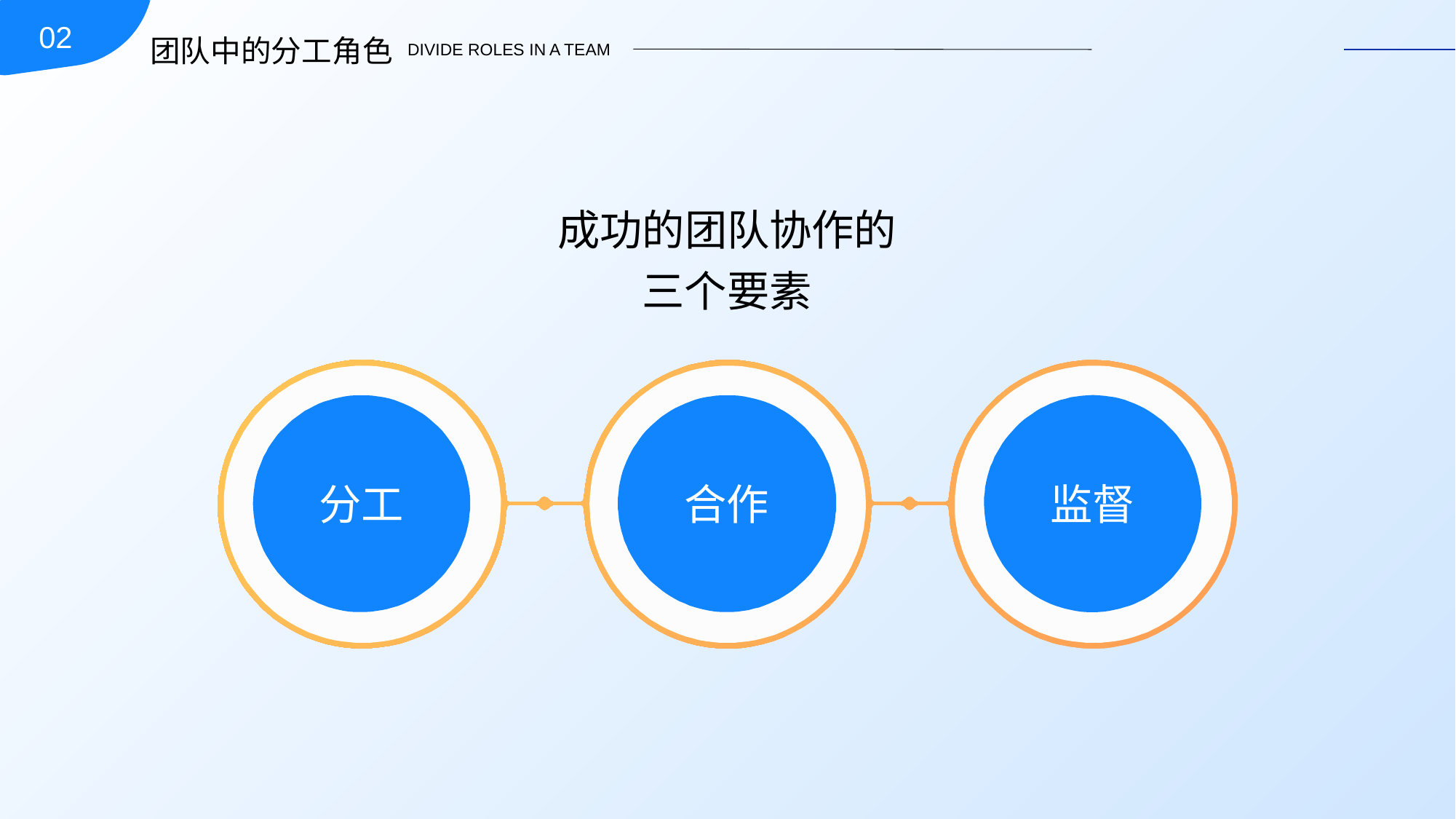

02
团队中的分工角色
DIVIDE ROLES IN A TEAM
成功的团队协作的
三个要素

监督
分工
合作